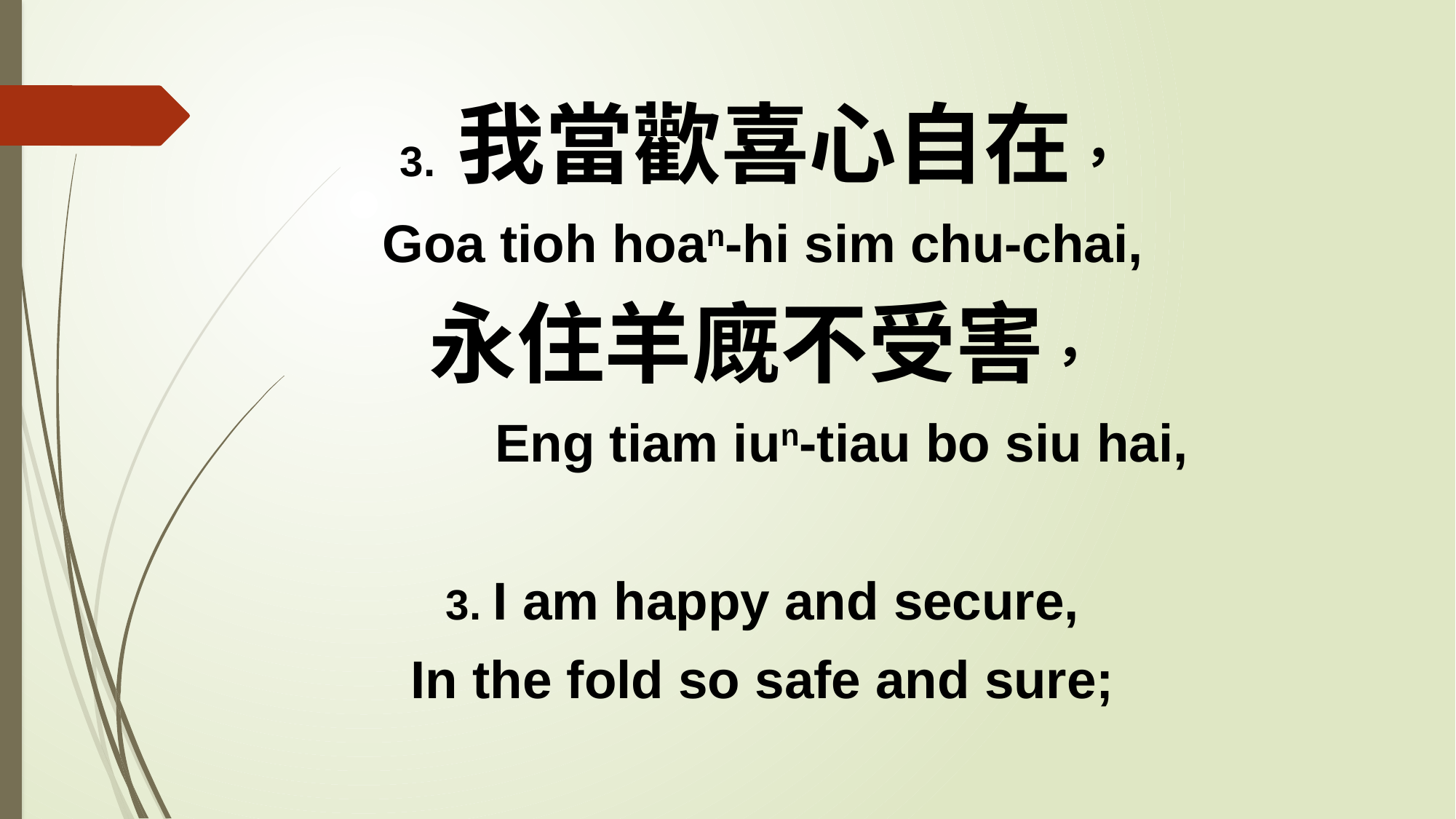

3. 我當歡喜心自在，
Goa tioh hoan-hi sim chu-chai,
永住羊廐不受害，
                      Eng tiam iun-tiau bo siu hai,

3. I am happy and secure,
In the fold so safe and sure;